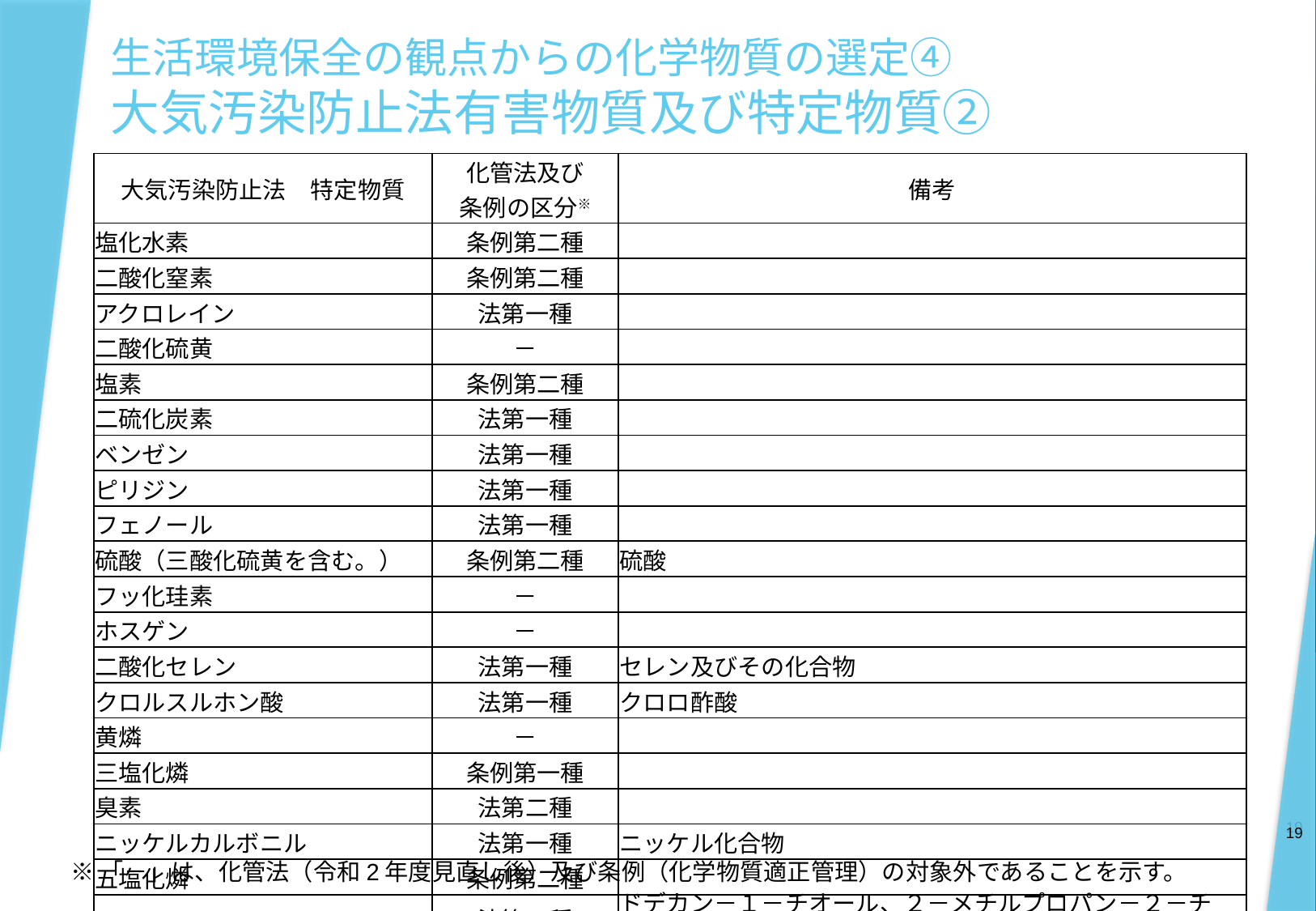

生活環境保全の観点からの化学物質の選定④
大気汚染防止法有害物質及び特定物質②
| 大気汚染防止法　特定物質 | 化管法及び 条例の区分※ | 備考 |
| --- | --- | --- |
| 塩化水素 | 条例第二種 |  |
| 二酸化窒素 | 条例第二種 |  |
| アクロレイン | 法第一種 |  |
| 二酸化硫黄 | － |  |
| 塩素 | 条例第二種 |  |
| 二硫化炭素 | 法第一種 |  |
| ベンゼン | 法第一種 |  |
| ピリジン | 法第一種 |  |
| フェノール | 法第一種 |  |
| 硫酸（三酸化硫黄を含む。） | 条例第二種 | 硫酸 |
| フッ化珪素 | － |  |
| ホスゲン | － |  |
| 二酸化セレン | 法第一種 | セレン及びその化合物 |
| クロルスルホン酸 | 法第一種 | クロロ酢酸 |
| 黄燐 | － |  |
| 三塩化燐 | 条例第一種 |  |
| 臭素 | 法第二種 |  |
| ニッケルカルボニル | 法第一種 | ニッケル化合物 |
| 五塩化燐 | 条例第二種 |  |
| メルカプタン | 法第一種 | ドデカン－１－チオール、２－メチルプロパン－２－チオール |
|  | 法第二種 | １－オクタンチオール |
|  | － | 上記以外のメルカプタン |

19
19
※「－」は、化管法（令和2年度見直し後）及び条例（化学物質適正管理）の対象外であることを示す。